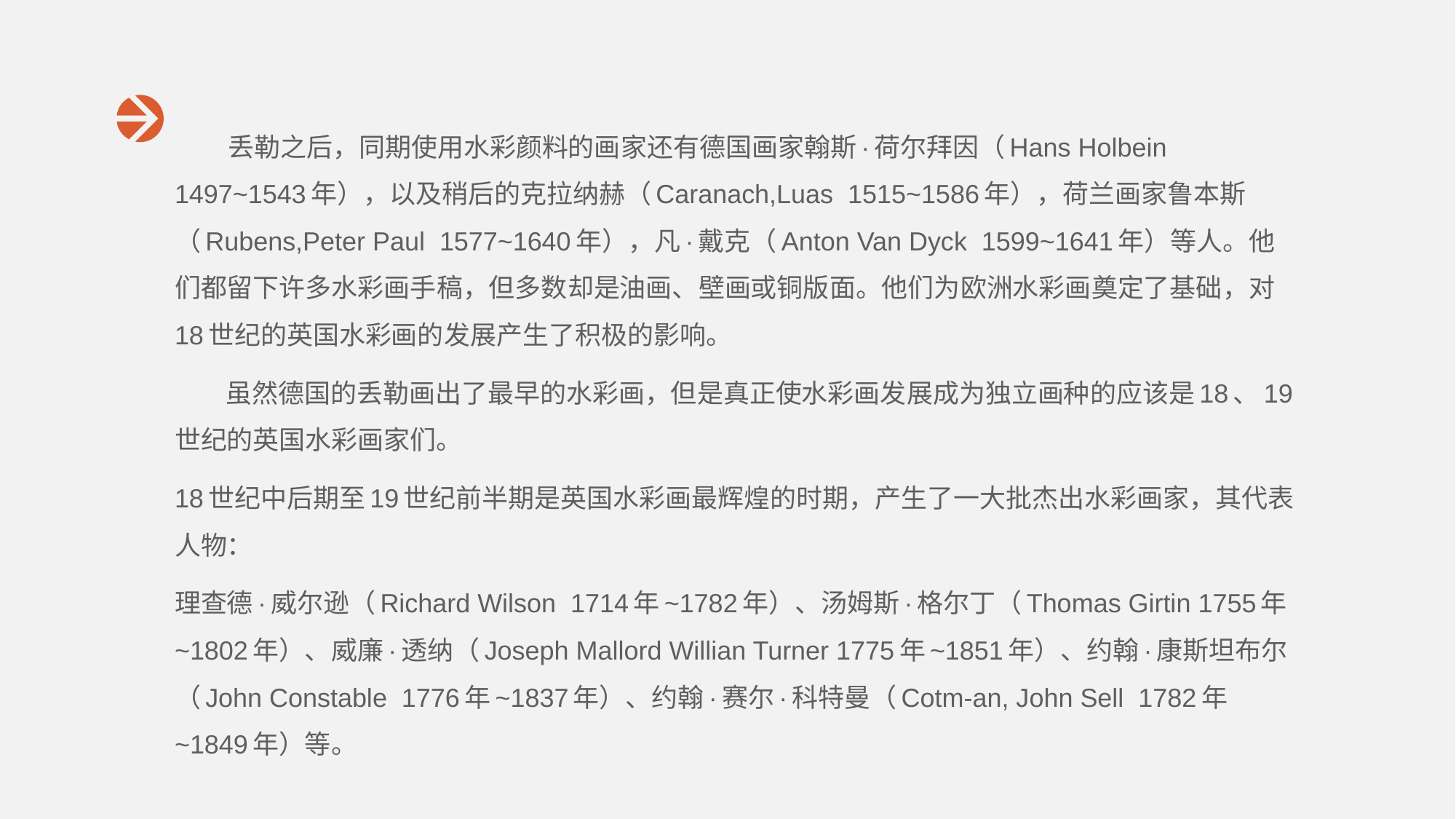

丢勒之后，同期使用水彩颜料的画家还有德国画家翰斯·荷尔拜因（Hans Holbein  1497~1543年），以及稍后的克拉纳赫（Caranach,Luas  1515~1586年），荷兰画家鲁本斯（Rubens,Peter Paul  1577~1640年），凡·戴克（Anton Van Dyck  1599~1641年）等人。他们都留下许多水彩画手稿，但多数却是油画、壁画或铜版面。他们为欧洲水彩画奠定了基础，对18世纪的英国水彩画的发展产生了积极的影响。
        虽然德国的丢勒画出了最早的水彩画，但是真正使水彩画发展成为独立画种的应该是18、19世纪的英国水彩画家们。
18世纪中后期至19世纪前半期是英国水彩画最辉煌的时期，产生了一大批杰出水彩画家，其代表人物：
理查德·威尔逊（Richard Wilson  1714年~1782年）、汤姆斯·格尔丁（Thomas Girtin 1755年~1802年）、威廉·透纳（Joseph Mallord Willian Turner 1775年~1851年）、约翰·康斯坦布尔（John Constable  1776年~1837年）、约翰·赛尔·科特曼（Cotm-an, John Sell  1782年~1849年）等。